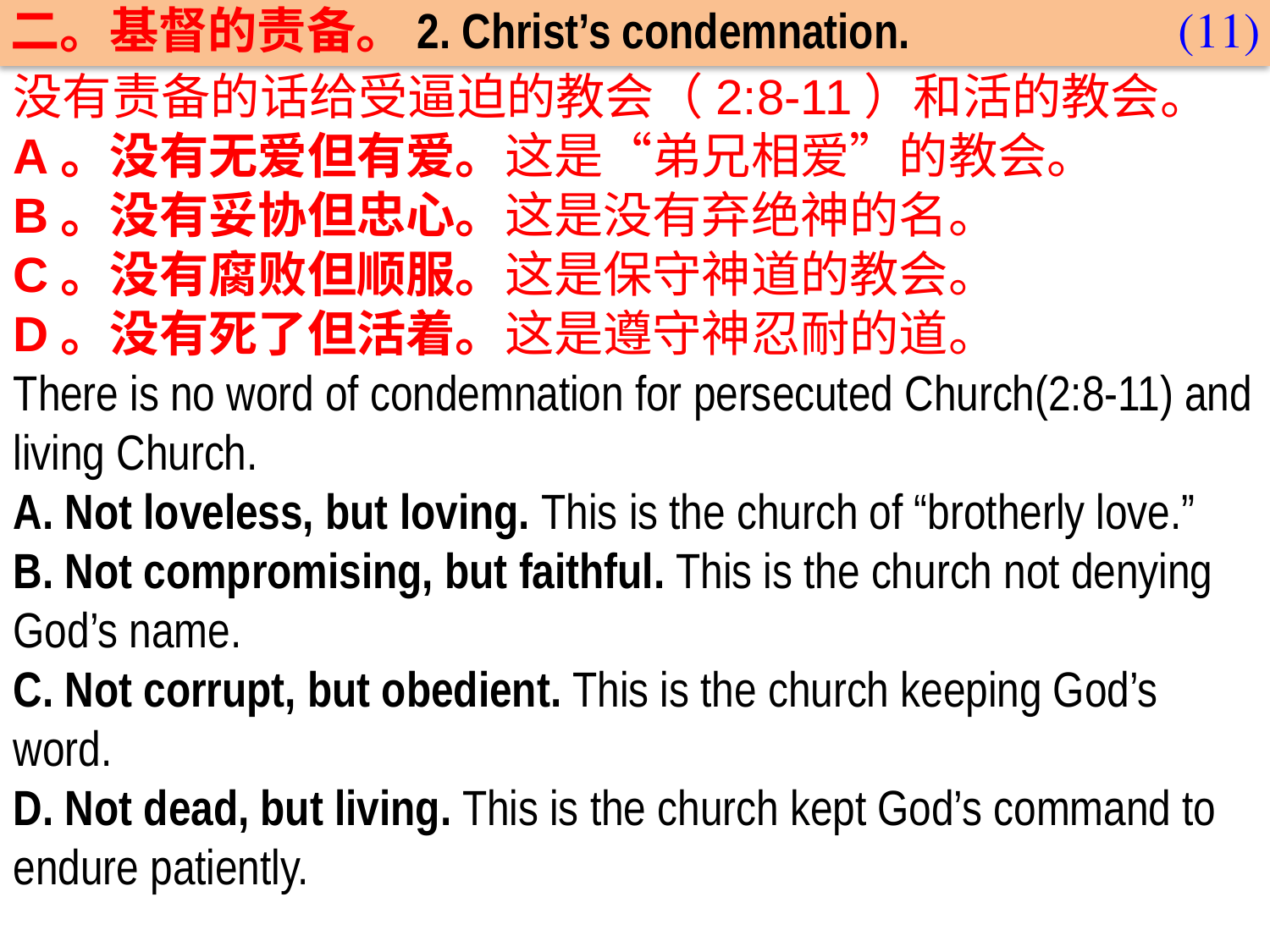

(11)
二。基督的责备。2. Christ’s condemnation.

没有责备的话给受逼迫的教会（2:8-11）和活的教会。
A。没有无爱但有爱。这是“弟兄相爱”的教会。
B。没有妥协但忠心。这是没有弃绝神的名。
C。没有腐败但顺服。这是保守神道的教会。
D。没有死了但活着。这是遵守神忍耐的道。
There is no word of condemnation for persecuted Church(2:8-11) and living Church.
A. Not loveless, but loving. This is the church of “brotherly love.”
B. Not compromising, but faithful. This is the church not denying God’s name.
C. Not corrupt, but obedient. This is the church keeping God’s word.
D. Not dead, but living. This is the church kept God’s command to endure patiently.